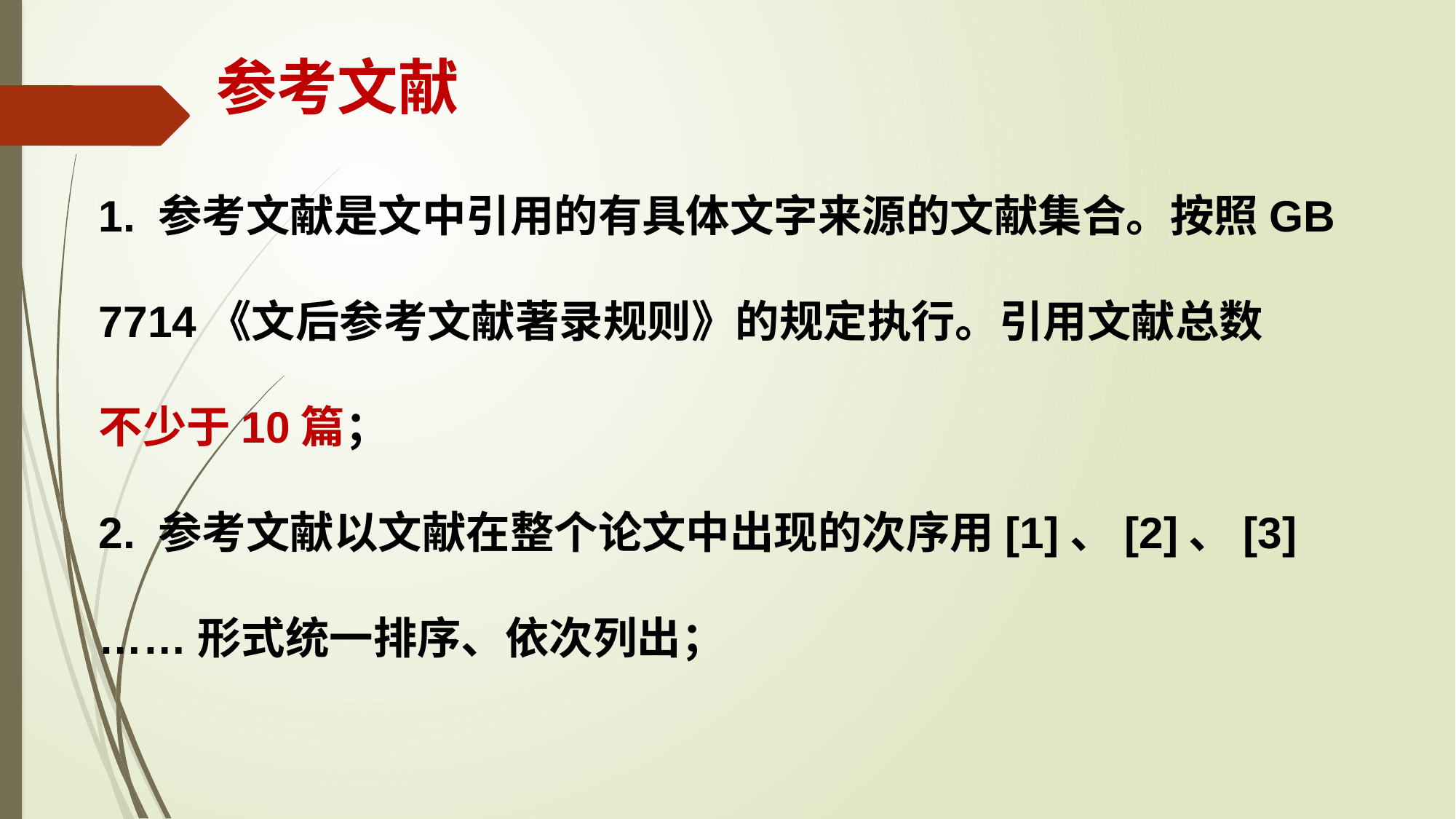

# 参考文献
1. 参考文献是文中引用的有具体文字来源的文献集合。按照GB 7714《文后参考文献著录规则》的规定执行。引用文献总数
不少于10篇；
2. 参考文献以文献在整个论文中出现的次序用[1]、[2]、[3]……形式统一排序、依次列出；